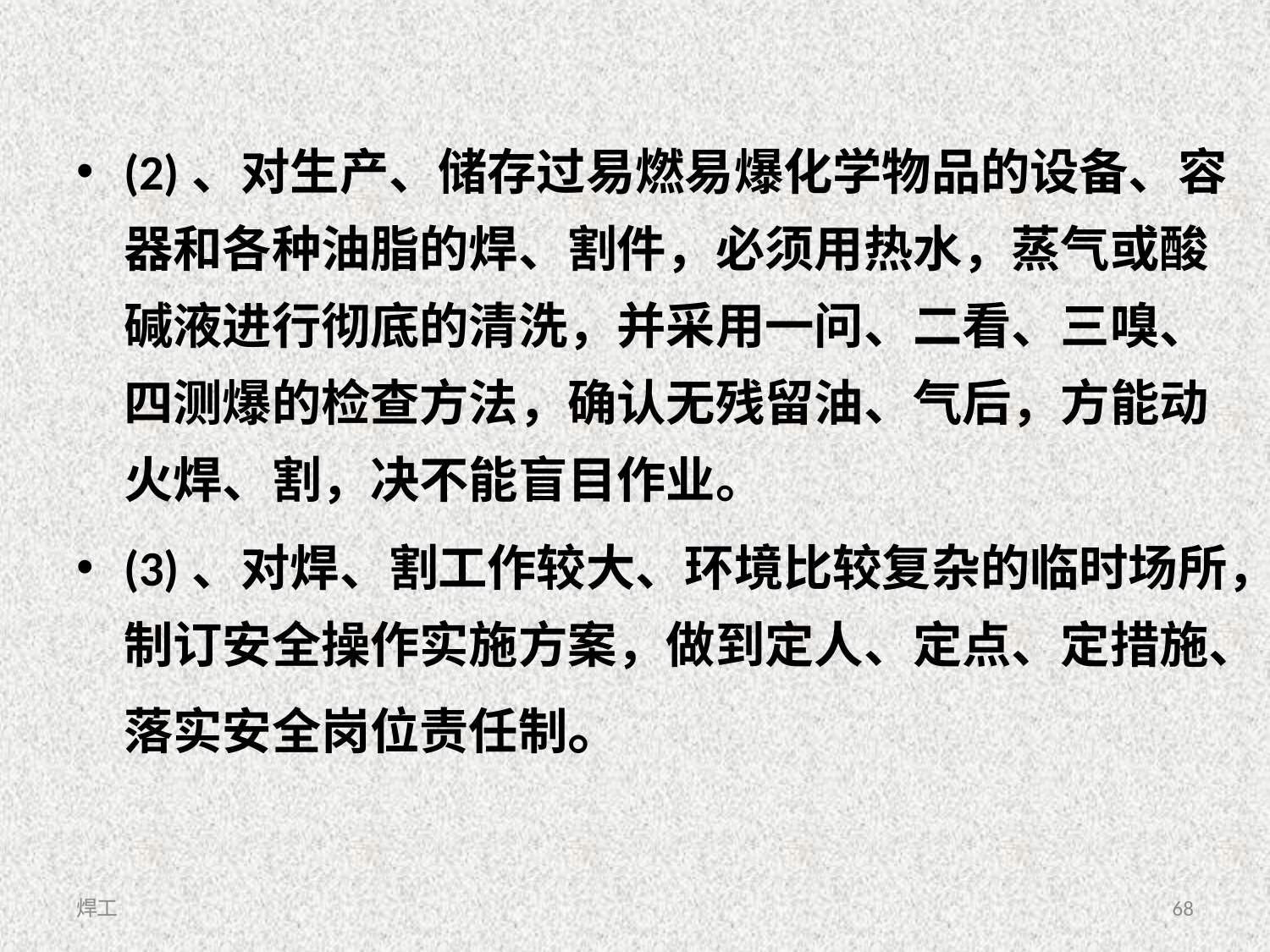

# (2)、对生产、储存过易燃易爆化学物品的设备、容器和各种油脂的焊、割件，必须用热水，蒸气或酸碱液进行彻底的清洗，并采用一问、二看、三嗅、四测爆的检查方法，确认无残留油、气后，方能动火焊、割，决不能盲目作业。
(3)、对焊、割工作较大、环境比较复杂的临时场所，制订安全操作实施方案，做到定人、定点、定措施、落实安全岗位责任制。
焊工
68